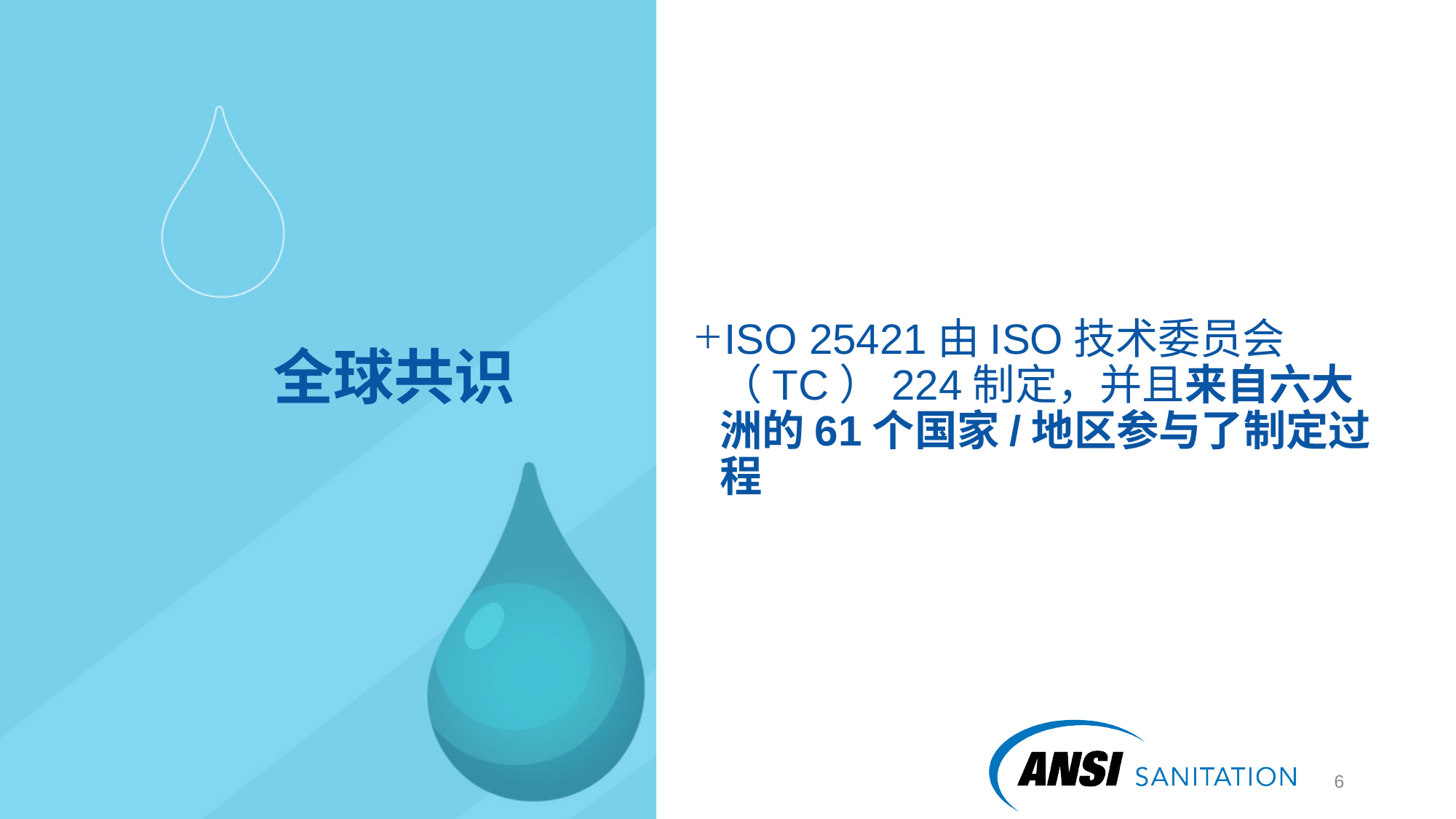

ISO 25421由ISO技术委员会（TC）224制定，并且来自六大洲的61个国家/地区参与了制定过程
# 全球共识
6